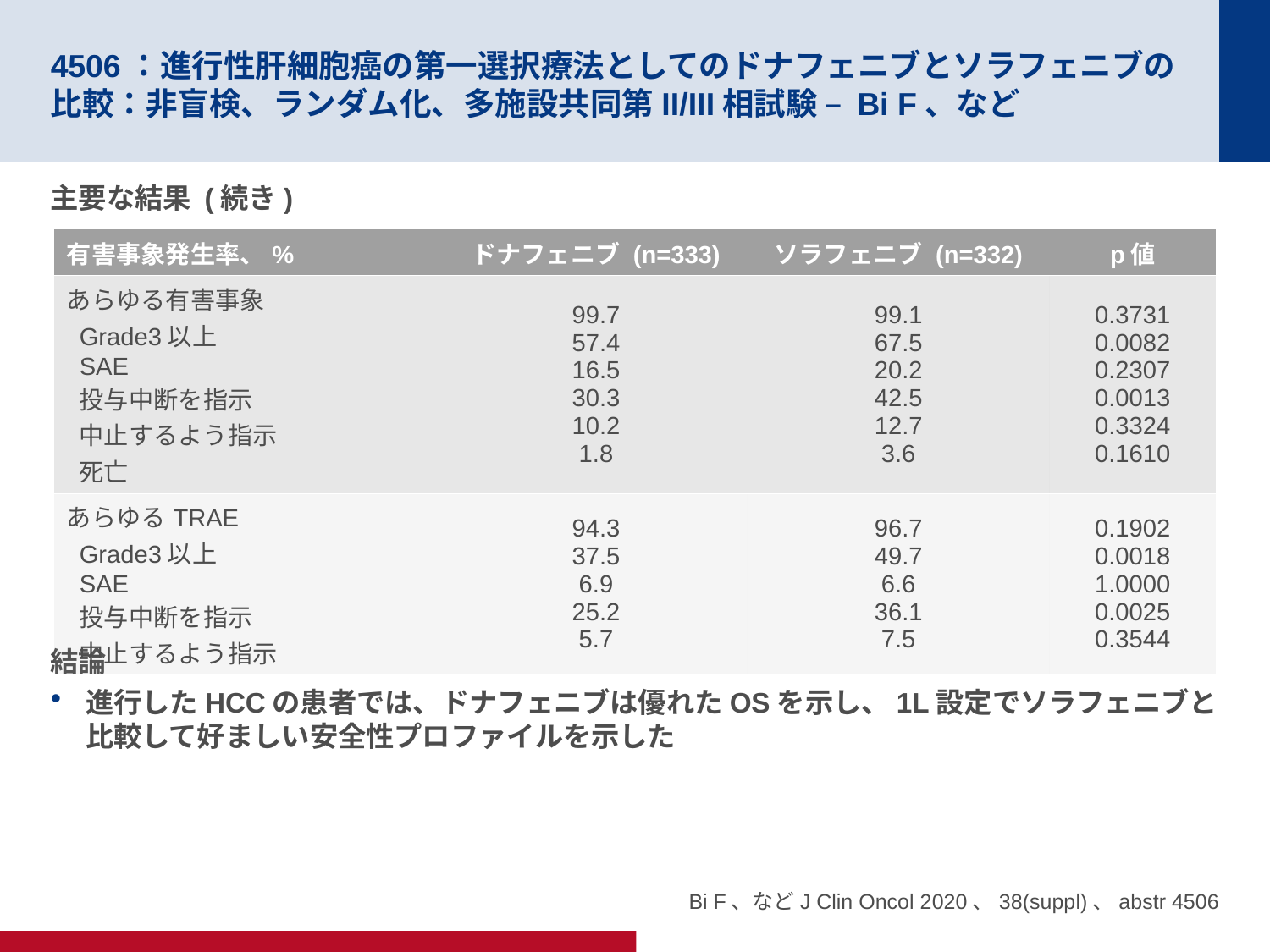

# 4506：進行性肝細胞癌の第一選択療法としてのドナフェニブとソラフェニブの比較：非盲検、ランダム化、多施設共同第II/III相試験 – Bi F、など
主要な結果 (続き)
結論
進行したHCCの患者では、ドナフェニブは優れたOSを示し、1L設定でソラフェニブと比較して好ましい安全性プロファイルを示した
| 有害事象発生率、% | ドナフェニブ (n=333) | ソラフェニブ (n=332) | p値 |
| --- | --- | --- | --- |
| あらゆる有害事象 Grade3以上 SAE 投与中断を指示 中止するよう指示 死亡 | 99.7 57.4 16.5 30.3 10.2 1.8 | 99.1 67.5 20.2 42.5 12.7 3.6 | 0.3731 0.0082 0.2307 0.0013 0.3324 0.1610 |
| あらゆるTRAE Grade3以上 SAE 投与中断を指示 中止するよう指示 | 94.3 37.5 6.9 25.2 5.7 | 96.7 49.7 6.6 36.1 7.5 | 0.1902 0.0018 1.0000 0.0025 0.3544 |
Bi F、などJ Clin Oncol 2020、38(suppl)、abstr 4506